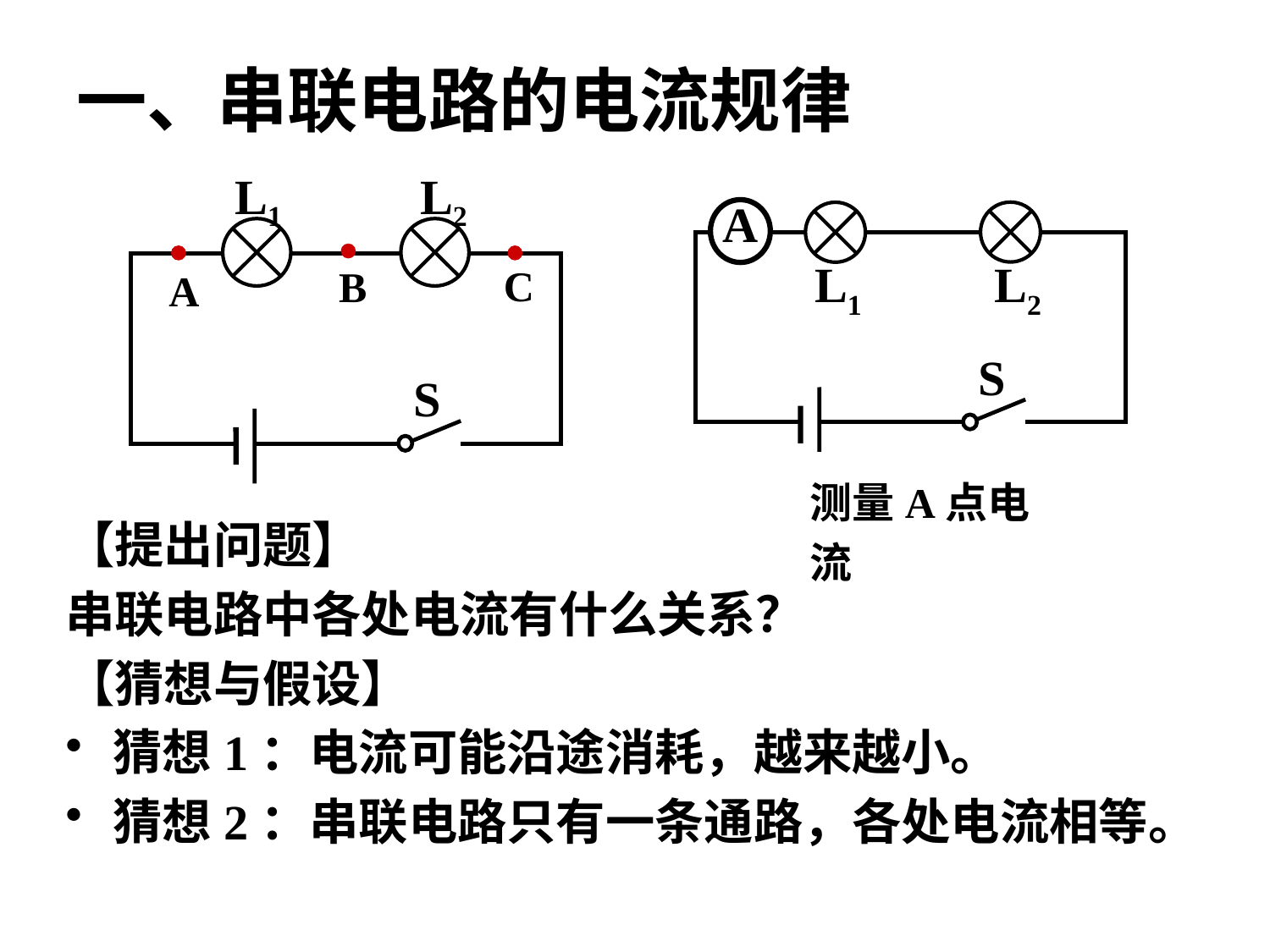

# 一、串联电路的电流规律
L1
L2

C

B
A

S
A

L1
L2
S

测量A点电流
【提出问题】
串联电路中各处电流有什么关系？
【猜想与假设】
猜想1：电流可能沿途消耗，越来越小。
猜想2：串联电路只有一条通路，各处电流相等。